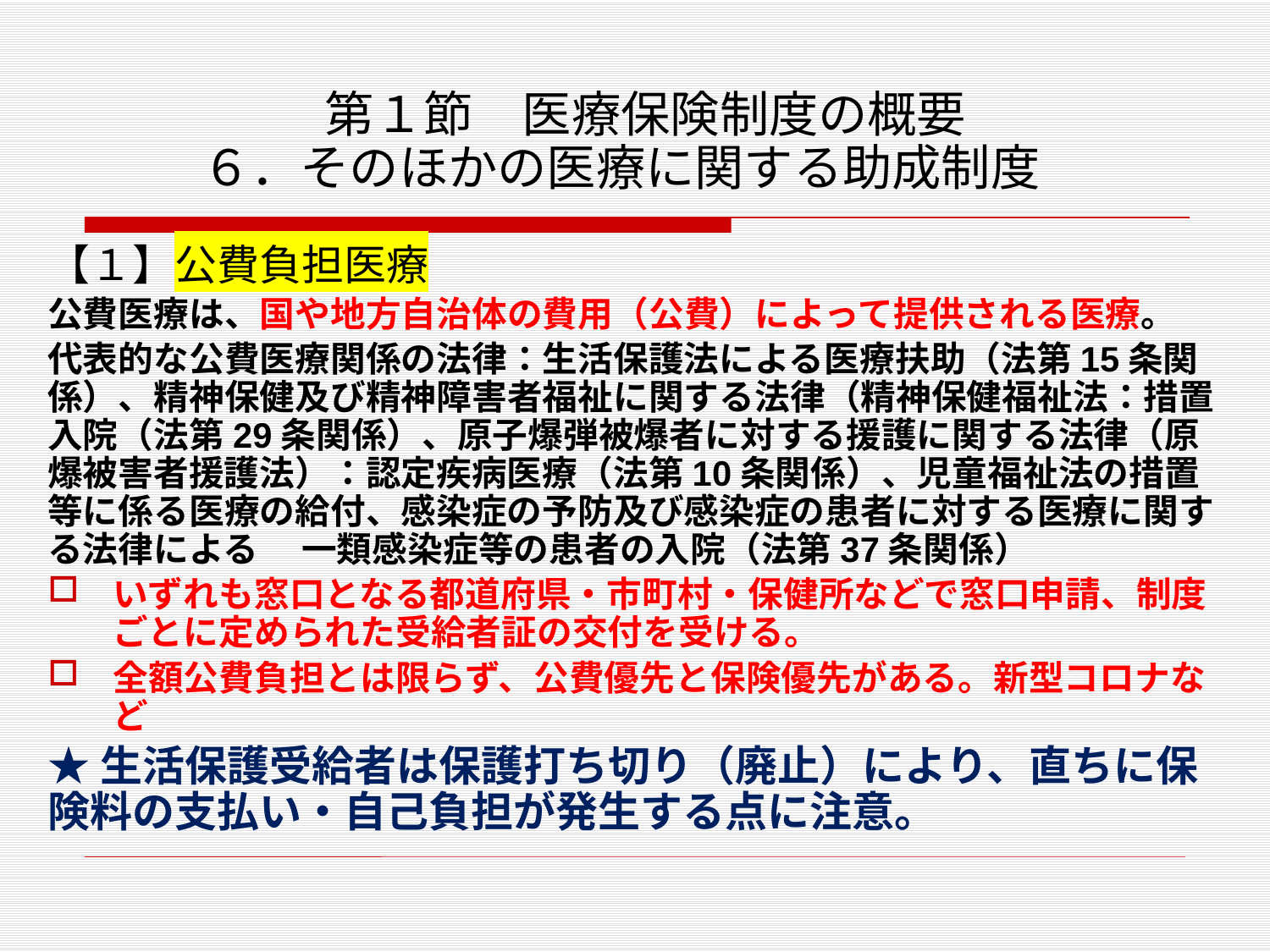

# 第１節　医療保険制度の概要 ６．そのほかの医療に関する助成制度
【１】公費負担医療
公費医療は、国や地方自治体の費用（公費）によって提供される医療。
代表的な公費医療関係の法律：生活保護法による医療扶助（法第15条関係）、精神保健及び精神障害者福祉に関する法律（精神保健福祉法：措置入院（法第29条関係）、原子爆弾被爆者に対する援護に関する法律（原爆被害者援護法）：認定疾病医療（法第10条関係）、児童福祉法の措置等に係る医療の給付、感染症の予防及び感染症の患者に対する医療に関する法律による	一類感染症等の患者の入院（法第37条関係）
いずれも窓口となる都道府県・市町村・保健所などで窓口申請、制度ごとに定められた受給者証の交付を受ける。
全額公費負担とは限らず、公費優先と保険優先がある。新型コロナなど
★生活保護受給者は保護打ち切り（廃止）により、直ちに保険料の支払い・自己負担が発生する点に注意。